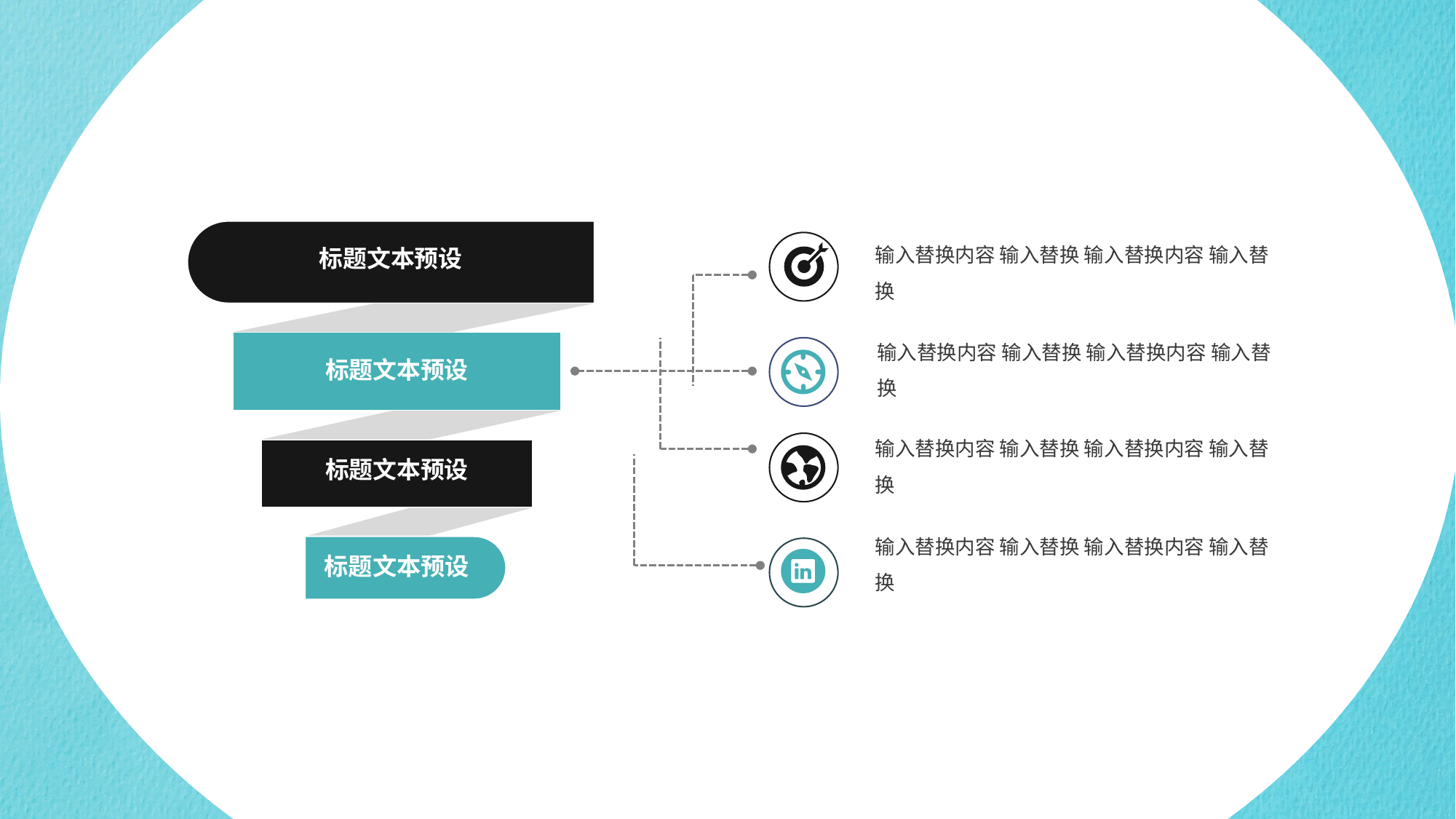

输入替换内容 输入替换 输入替换内容 输入替换

标题文本预设

输入替换内容 输入替换 输入替换内容 输入替换

标题文本预设

输入替换内容 输入替换 输入替换内容 输入替换

标题文本预设

输入替换内容 输入替换 输入替换内容 输入替换

标题文本预设